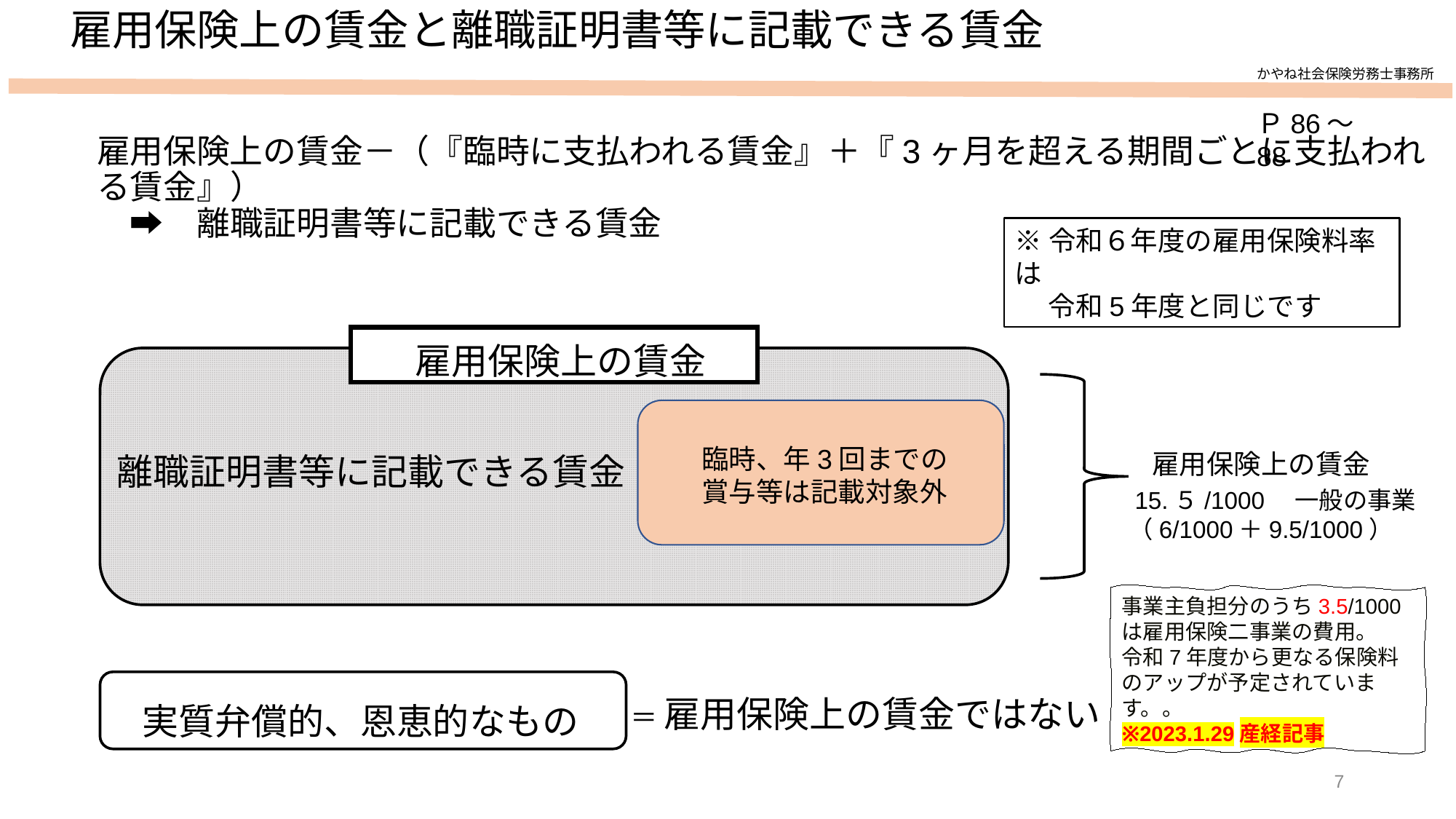

雇用保険上の賃金と離職証明書等に記載できる賃金
かやね社会保険労務士事務所
Ｐ86～88
雇用保険上の賃金－（『臨時に支払われる賃金』＋『3ヶ月を超える期間ごとに支払われる賃金』）　
　➡　離職証明書等に記載できる賃金

※令和６年度の雇用保険料率は
　 令和5年度と同じです

雇用保険上の賃金

臨時、年3回までの賞与等は記載対象外
雇用保険上の賃金
離職証明書等に記載できる賃金
　15.５/1000　一般の事業
　（6/1000＋9.5/1000）

事業主負担分のうち3.5/1000は雇用保険二事業の費用。
令和7年度から更なる保険料のアップが予定されています。。
※2023.1.29産経記事

＝ 雇用保険上の賃金ではない
実質弁償的、恩恵的なもの
7